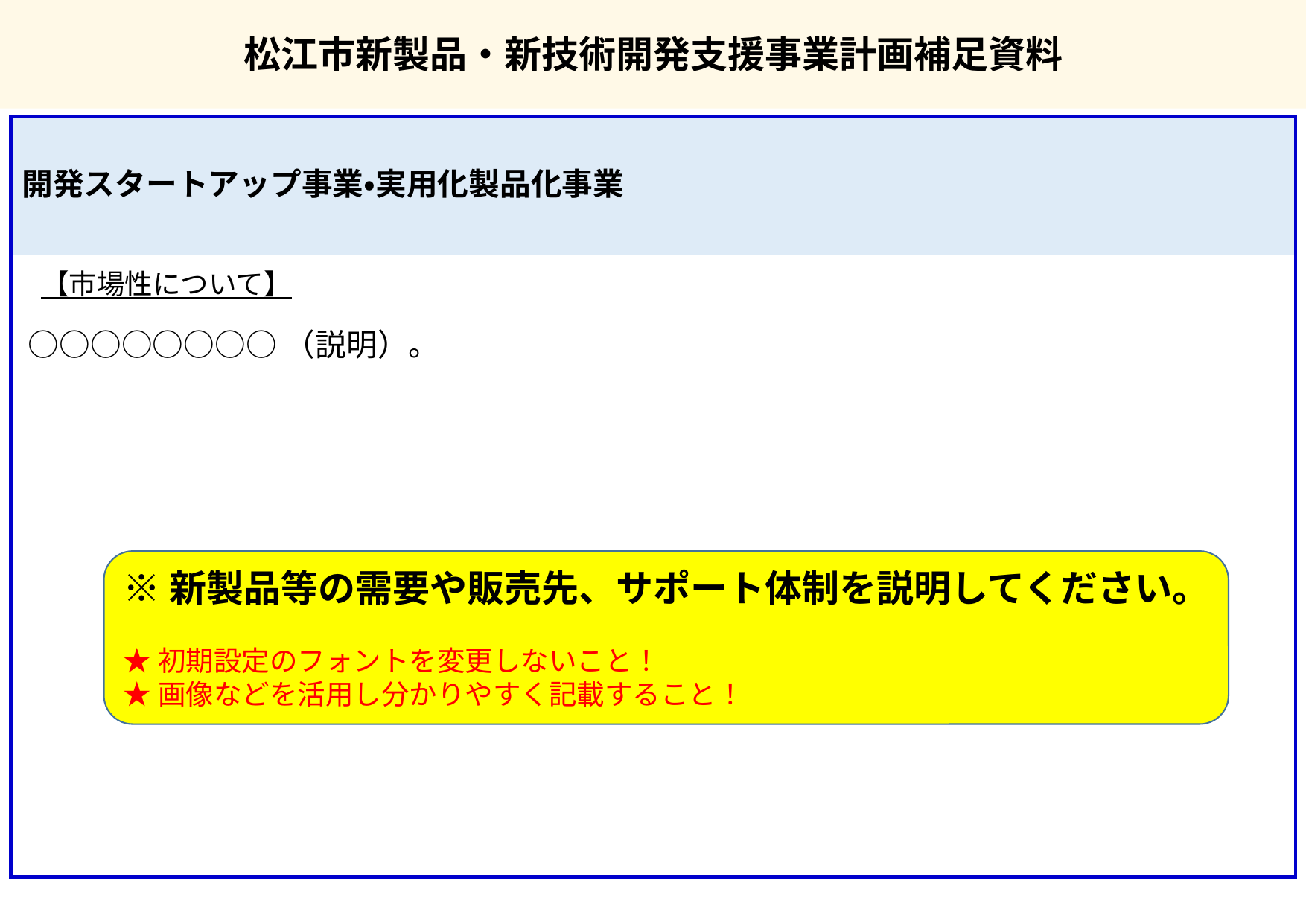

松江市新製品・新技術開発支援事業計画補足資料
開発スタートアップ事業・実用化製品化事業

【市場性について】
○○○○○○○○（説明）。
※新製品等の需要や販売先、サポート体制を説明してください。

★初期設定のフォントを変更しないこと！
★画像などを活用し分かりやすく記載すること！
4